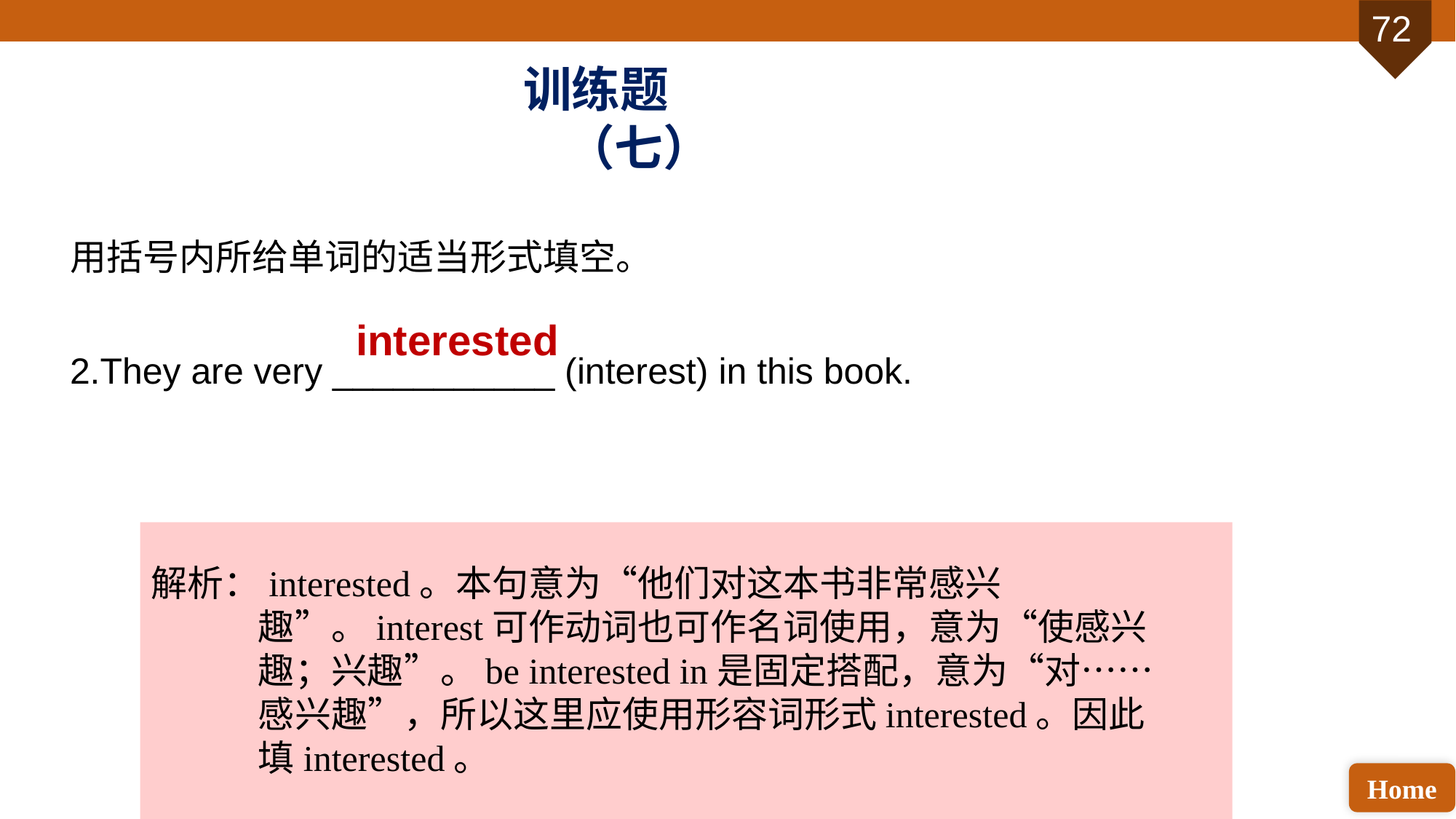

训练题（七）
用括号内所给单词的适当形式填空。

2.They are very ___________ (interest) in this book.
interested

解析：interested。本句意为“他们对这本书非常感兴趣”。interest可作动词也可作名词使用，意为“使感兴趣；兴趣”。be interested in是固定搭配，意为“对……感兴趣”，所以这里应使用形容词形式interested。因此填interested。